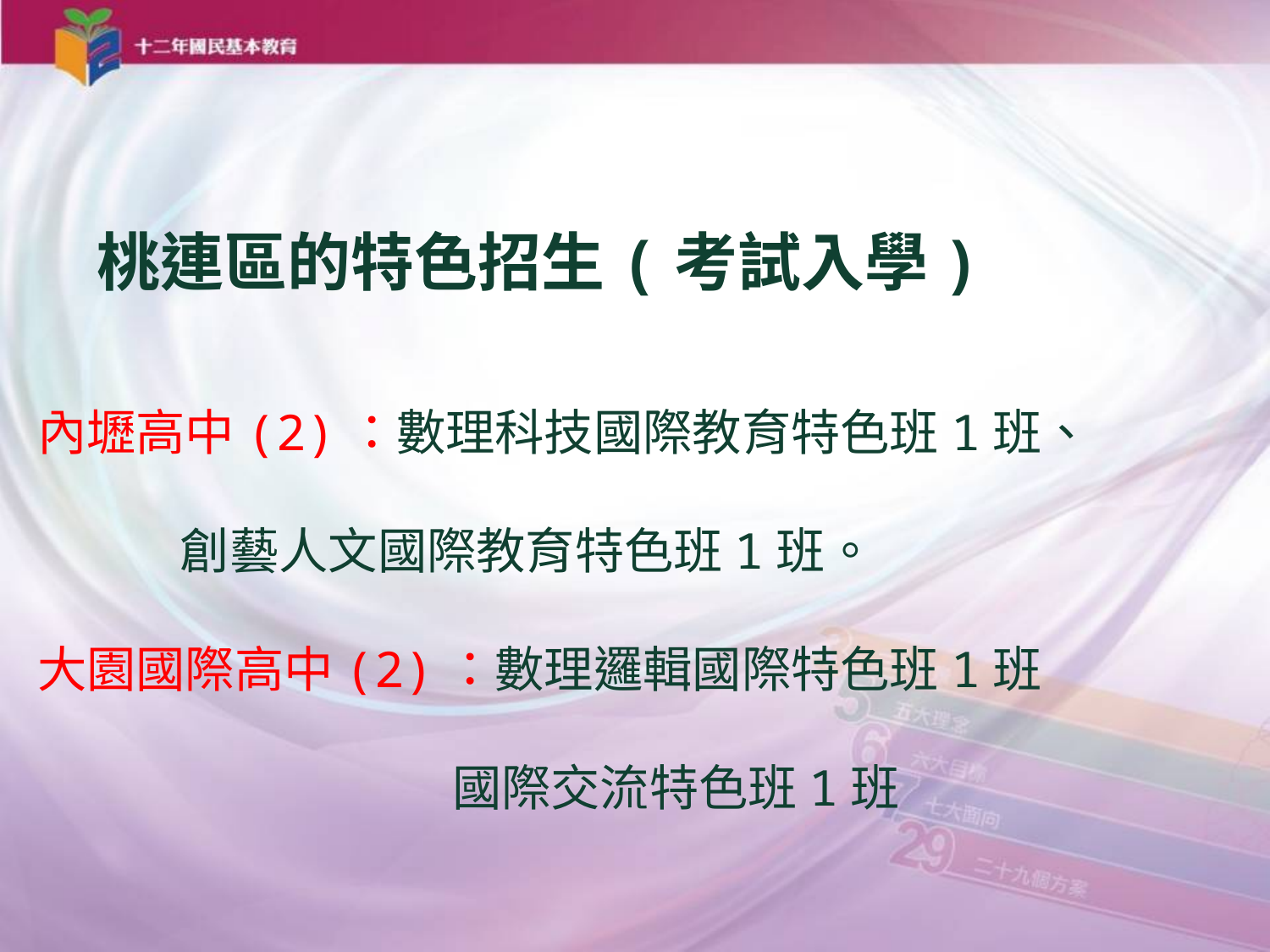

桃連區的特色招生(考試入學)
內壢高中(2)：數理科技國際教育特色班1班、
             創藝人文國際教育特色班1班。
大園國際高中(2)：數理邏輯國際特色班1班
			  國際交流特色班1班